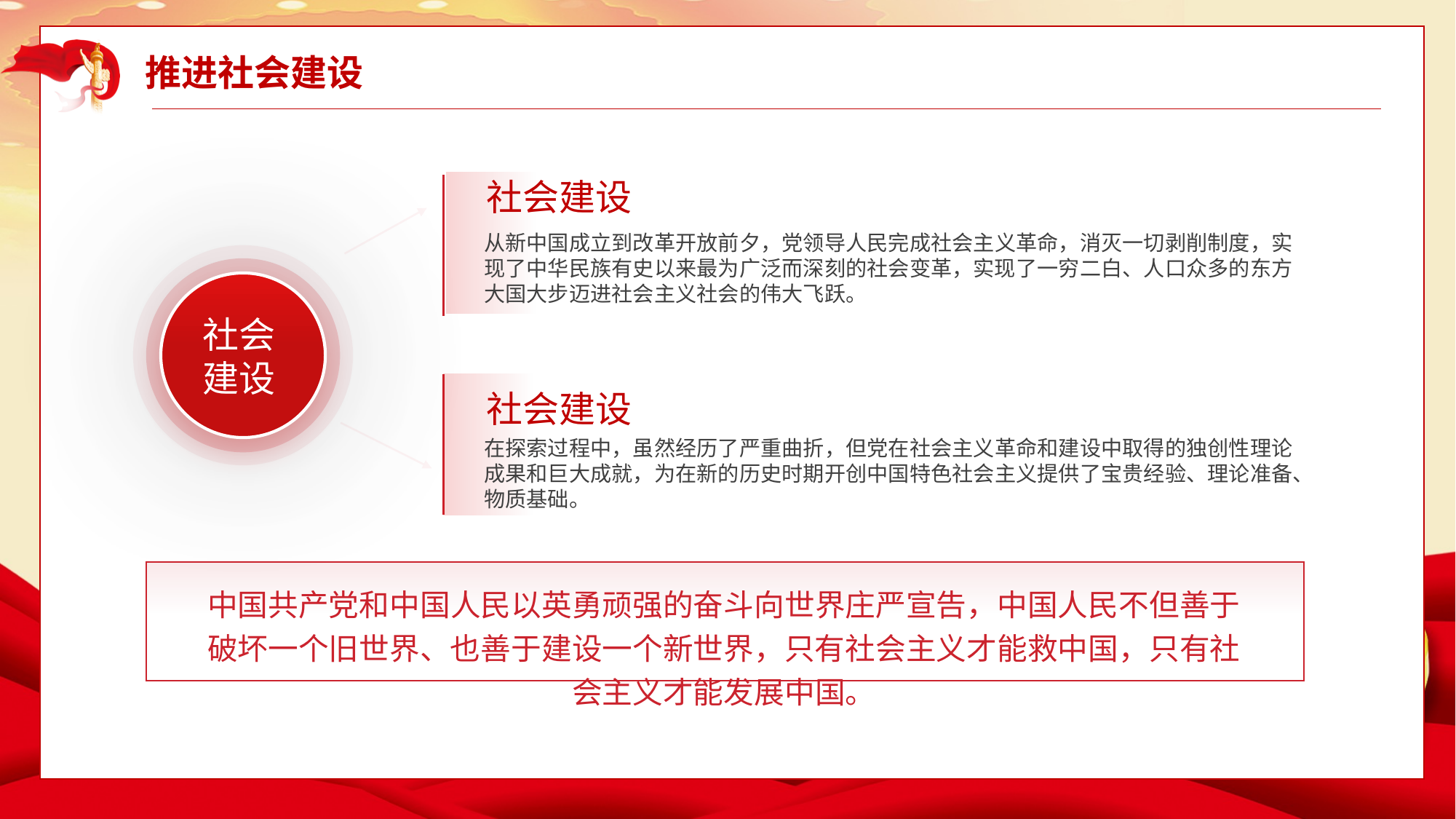

推进社会建设
社会建设

从新中国成立到改革开放前夕，党领导人民完成社会主义革命，消灭一切剥削制度，实现了中华民族有史以来最为广泛而深刻的社会变革，实现了一穷二白、人口众多的东方大国大步迈进社会主义社会的伟大飞跃。

社会建设

社会建设
在探索过程中，虽然经历了严重曲折，但党在社会主义革命和建设中取得的独创性理论成果和巨大成就，为在新的历史时期开创中国特色社会主义提供了宝贵经验、理论准备、物质基础。

中国共产党和中国人民以英勇顽强的奋斗向世界庄严宣告，中国人民不但善于破坏一个旧世界、也善于建设一个新世界，只有社会主义才能救中国，只有社会主义才能发展中国。